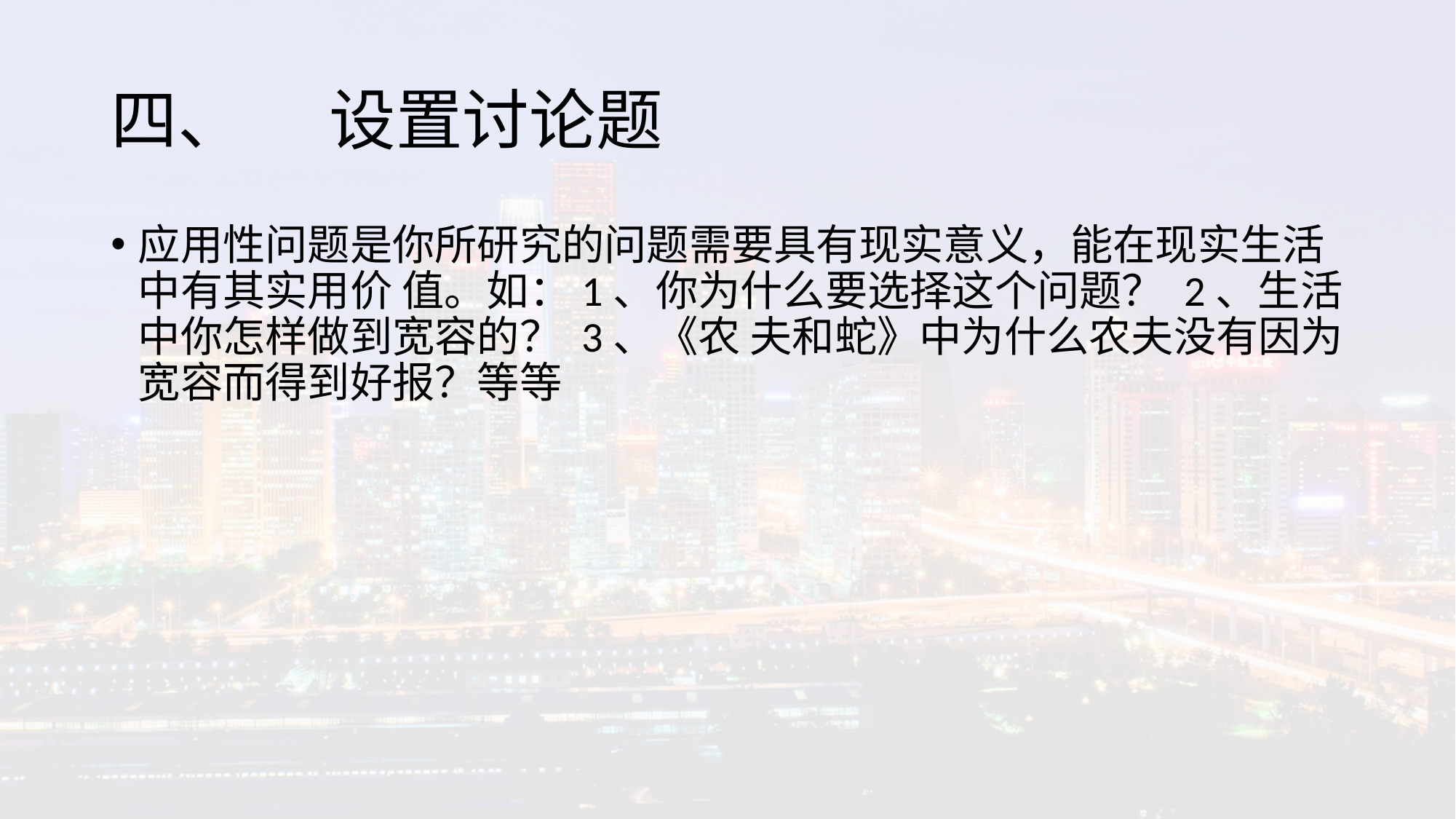

# 四、	设置讨论题
应用性问题是你所研究的问题需要具有现实意义，能在现实生活中有其实用价 值。如：1、你为什么要选择这个问题？ 2、生活中你怎样做到宽容的？ 3、《农 夫和蛇》中为什么农夫没有因为宽容而得到好报？等等